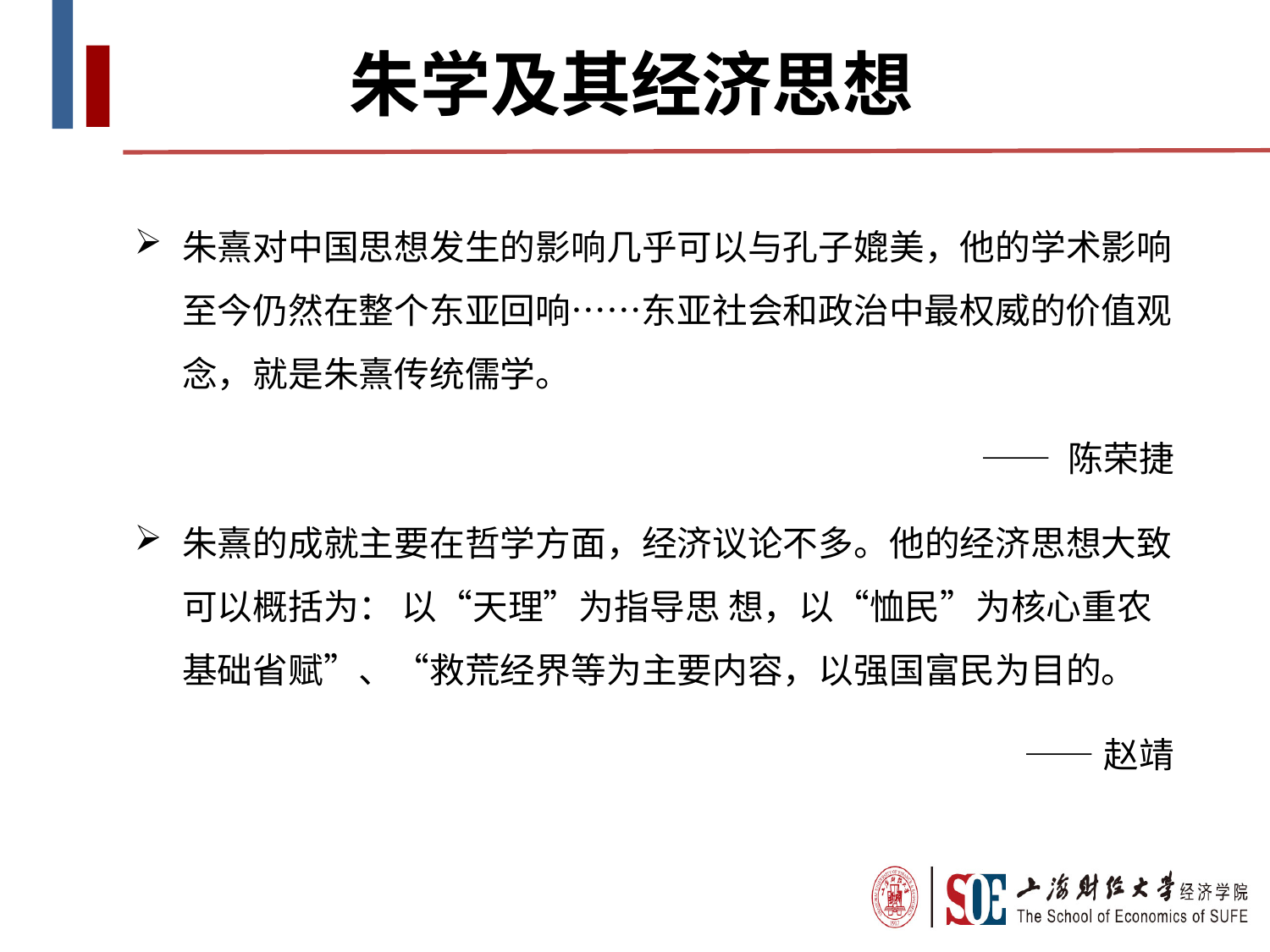

朱学及其经济思想
朱熹对中国思想发生的影响几乎可以与孔子媲美，他的学术影响至今仍然在整个东亚回响……东亚社会和政治中最权威的价值观念，就是朱熹传统儒学。
—— 陈荣捷
朱熹的成就主要在哲学方面，经济议论不多。他的经济思想大致可以概括为： 以“天理”为指导思 想，以“恤民”为核心重农基础省赋”、“救荒经界等为主要内容，以强国富民为目的。
——赵靖